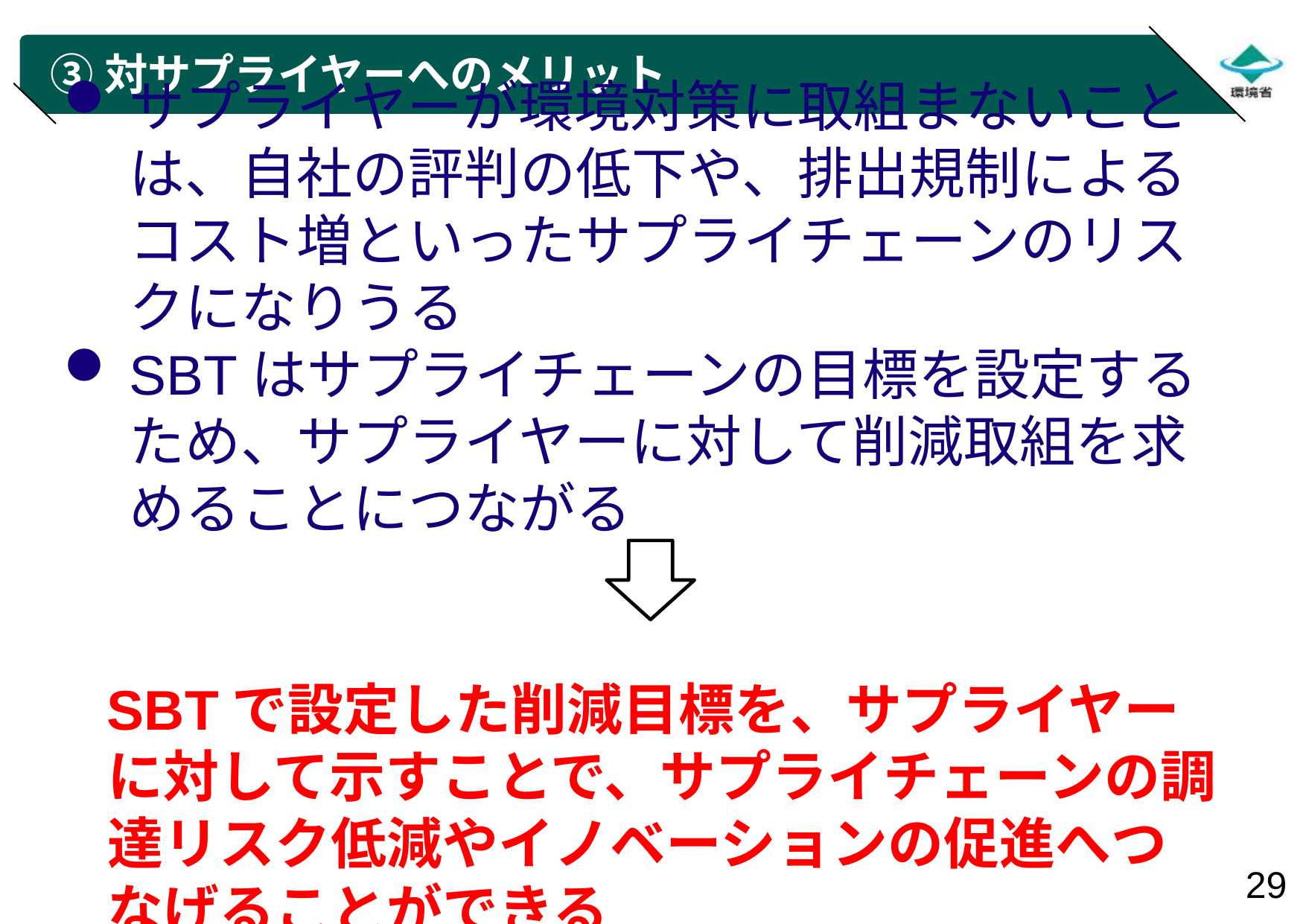

# ③対サプライヤーへのメリット
サプライヤーが環境対策に取組まないことは、自社の評判の低下や、排出規制によるコスト増といったサプライチェーンのリスクになりうる
SBTはサプライチェーンの目標を設定するため、サプライヤーに対して削減取組を求めることにつながる

SBTで設定した削減目標を、サプライヤーに対して示すことで、サプライチェーンの調達リスク低減やイノベーションの促進へつなげることができる